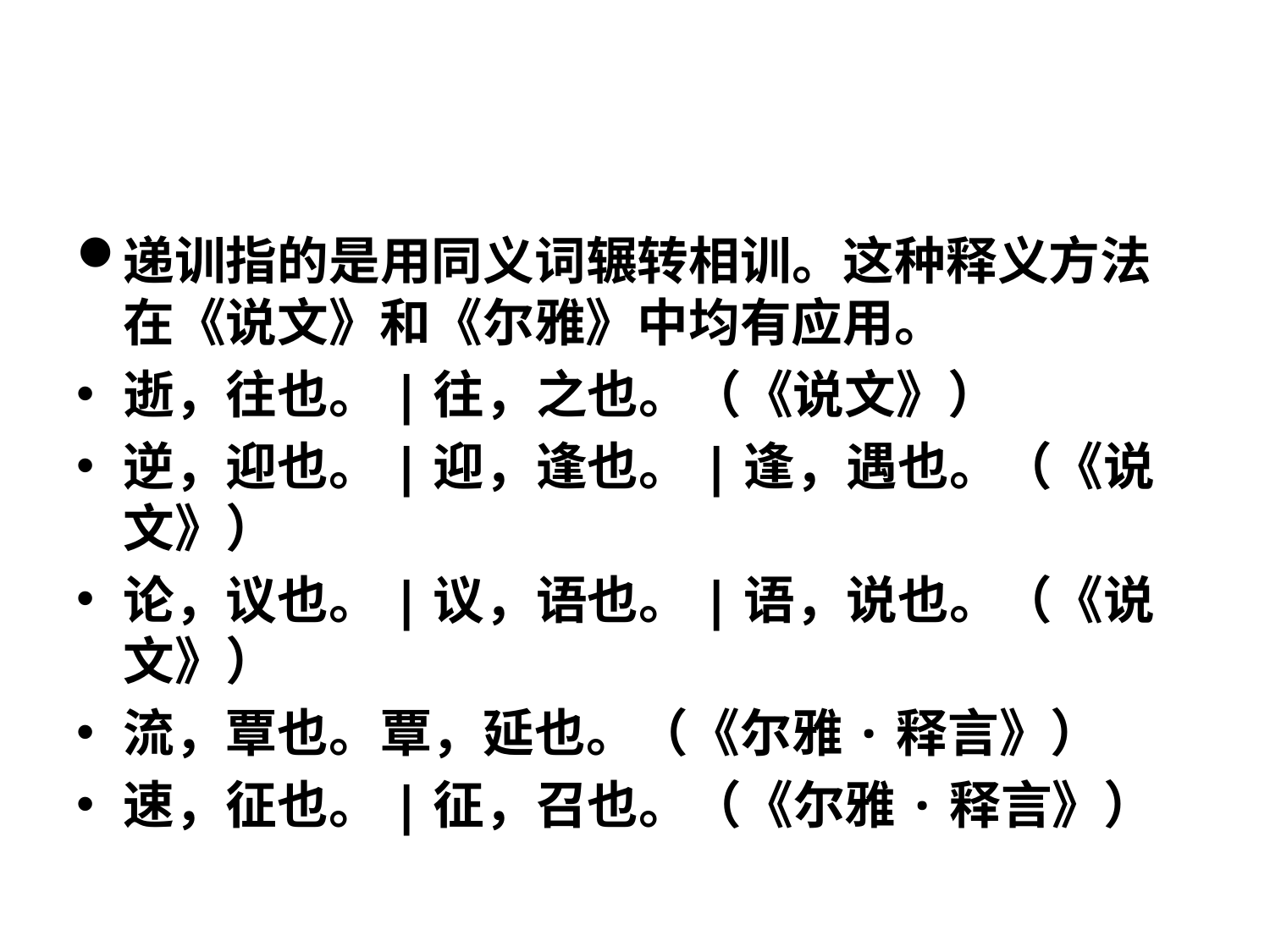

#
递训指的是用同义词辗转相训。这种释义方法在《说文》和《尔雅》中均有应用。
逝，往也。|往，之也。（《说文》）
逆，迎也。|迎，逢也。|逢，遇也。（《说文》）
论，议也。|议，语也。|语，说也。（《说文》）
流，覃也。覃，延也。（《尔雅·释言》）
速，征也。|征，召也。（《尔雅·释言》）